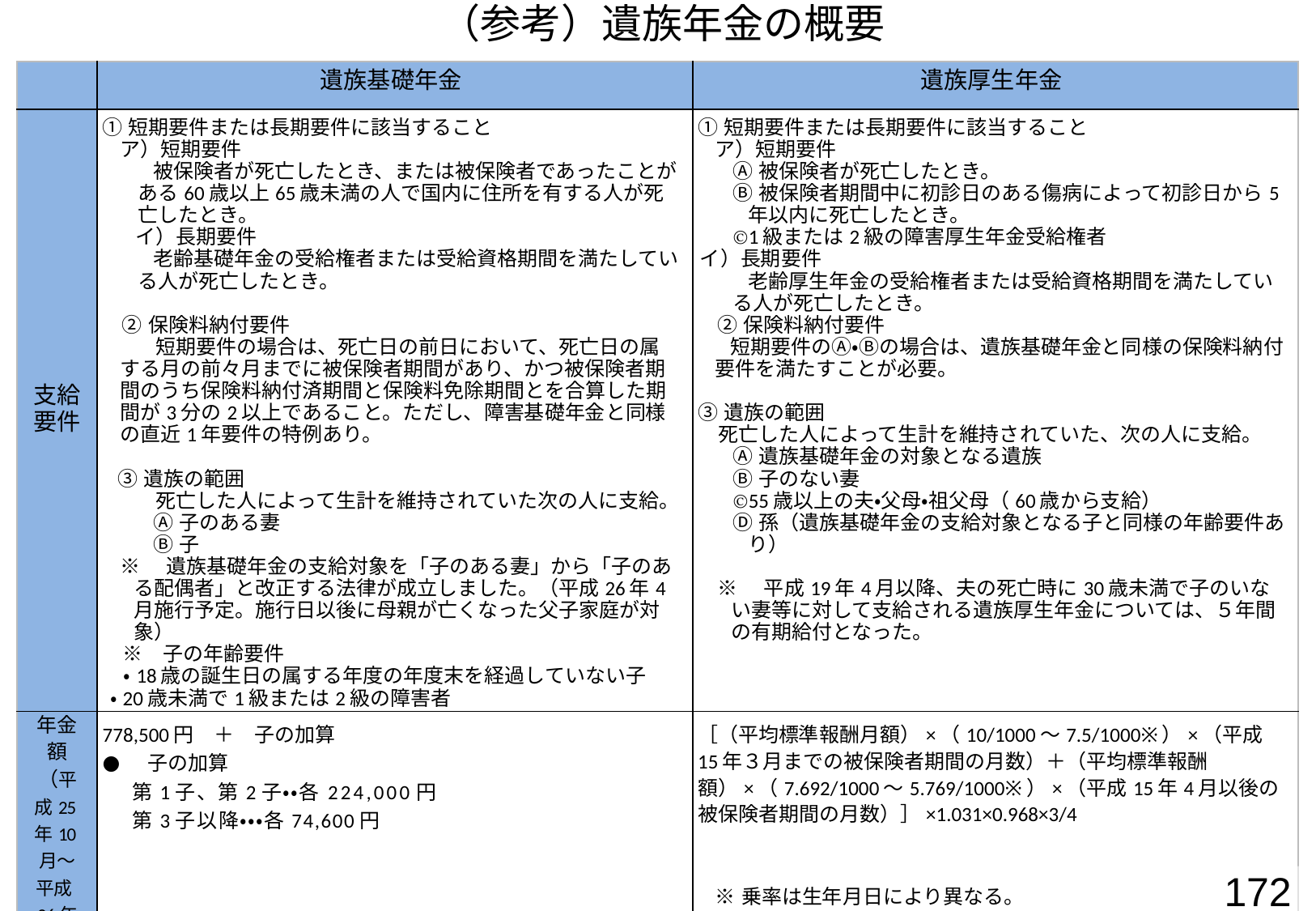

（参考）遺族年金の概要
|  | 遺族基礎年金 | 遺族厚生年金 |
| --- | --- | --- |
| 支給要件 | ①短期要件または長期要件に該当すること ア）短期要件 被保険者が死亡したとき、または被保険者であったことがある60歳以上65歳未満の人で国内に住所を有する人が死亡したとき。 イ）長期要件 老齢基礎年金の受給権者または受給資格期間を満たしている人が死亡したとき。    ②保険料納付要件 　短期要件の場合は、死亡日の前日において、死亡日の属する月の前々月までに被保険者期間があり、かつ被保険者期間のうち保険料納付済期間と保険料免除期間とを合算した期間が3分の2以上であること。ただし、障害基礎年金と同様の直近1年要件の特例あり。   ③遺族の範囲 　死亡した人によって生計を維持されていた次の人に支給。 Ⓐ子のある妻 Ⓑ子 ※　遺族基礎年金の支給対象を「子のある妻」から「子のある配偶者」と改正する法律が成立しました。（平成26年4月施行予定。施行日以後に母親が亡くなった父子家庭が対象） 　※　子の年齢要件 ・18歳の誕生日の属する年度の年度末を経過していない子 ・20歳未満で1級または2級の障害者 | ①短期要件または長期要件に該当すること ア）短期要件 Ⓐ被保険者が死亡したとき。 Ⓑ被保険者期間中に初診日のある傷病によって初診日から5年以内に死亡したとき。 Ⓒ1級または2級の障害厚生年金受給権者 イ）長期要件 老齢厚生年金の受給権者または受給資格期間を満たしている人が死亡したとき。  ②保険料納付要件 短期要件のⒶ・Ⓑの場合は、遺族基礎年金と同様の保険料納付要件を満たすことが必要。 ③遺族の範囲 　死亡した人によって生計を維持されていた、次の人に支給。 Ⓐ遺族基礎年金の対象となる遺族 Ⓑ子のない妻 Ⓒ55歳以上の夫・父母・祖父母（60歳から支給） Ⓓ孫（遺族基礎年金の支給対象となる子と同様の年齢要件あり）   ※　平成19年4月以降、夫の死亡時に30歳未満で子のいない妻等に対して支給される遺族厚生年金については、５年間の有期給付となった。 |
| 年金額（平成25年10月～平成26年３月） | 778,500円　＋　子の加算 子の加算 第1子、第2子・・各224,000円 第3子以降・・・各74,600円 | ［（平均標準報酬月額）×（10/1000～7.5/1000※）×（平成15年３月までの被保険者期間の月数）＋（平均標準報酬額）×（7.692/1000～5.769/1000※）×（平成15年4月以後の被保険者期間の月数）］×1.031×0.968×3/4　　　　　　　　　　　　　　　　　　　　　　　　　　　　　　　　　　　　　　　　　　　　　　　　　　　　 ※乗率は生年月日により異なる。 （注）被保険者期間が300月（＝25年）に満たないときは300月（25年）。 |

172